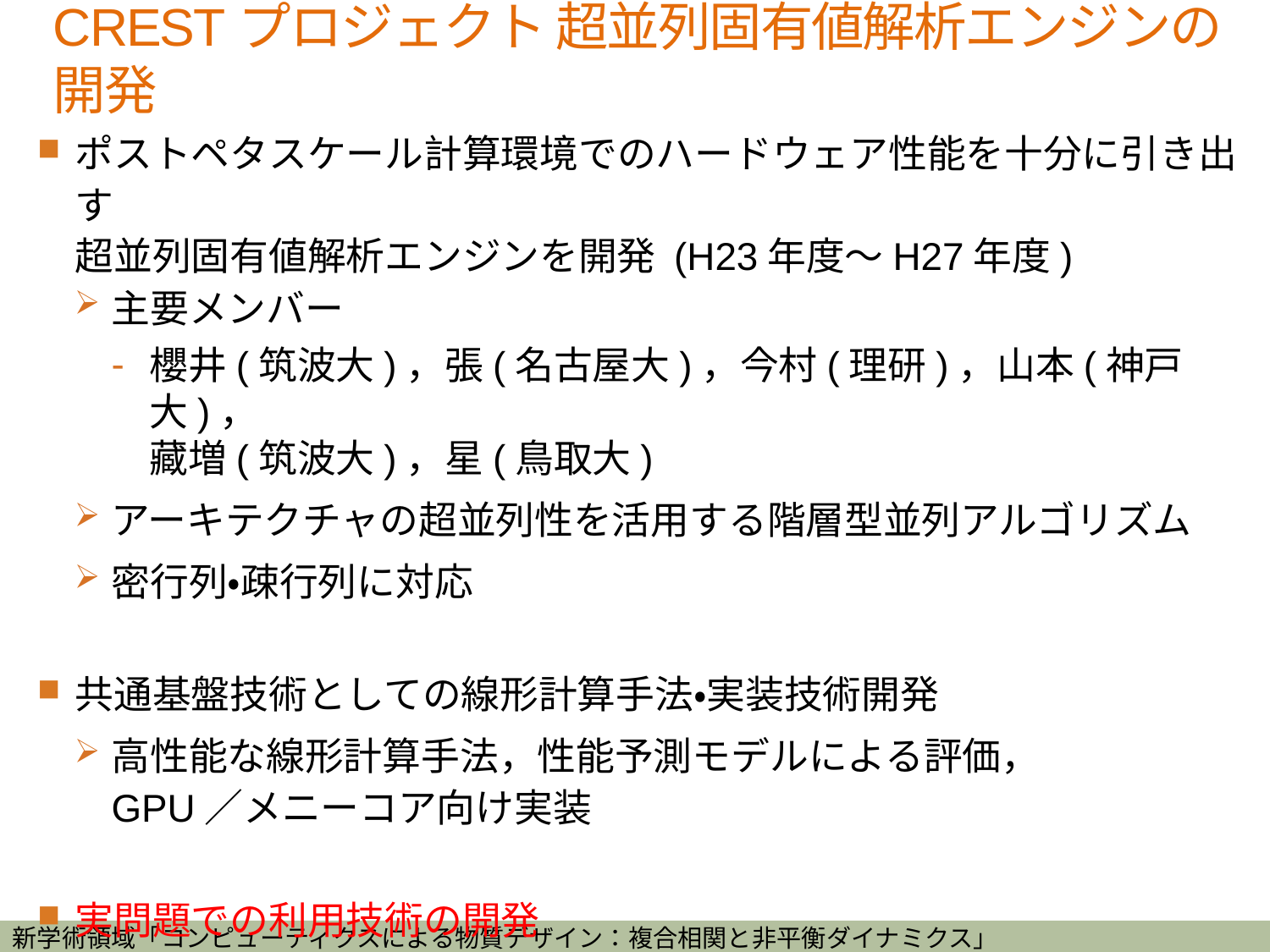

# CRESTプロジェクト 超並列固有値解析エンジンの開発
ポストペタスケール計算環境でのハードウェア性能を十分に引き出す
超並列固有値解析エンジンを開発 (H23年度〜H27年度)
主要メンバー
櫻井(筑波大)，張(名古屋大)，今村(理研)，山本(神戸大)，
藏増(筑波大)，星(鳥取大)
アーキテクチャの超並列性を活用する階層型並列アルゴリズム
密行列・疎行列に対応
共通基盤技術としての線形計算手法・実装技術開発
高性能な線形計算手法，性能予測モデルによる評価，
GPU／メニーコア向け実装
実問題での利用技術の開発
基礎科学・ナノ物質分野での実問題に適用し，高度利用技術を開発